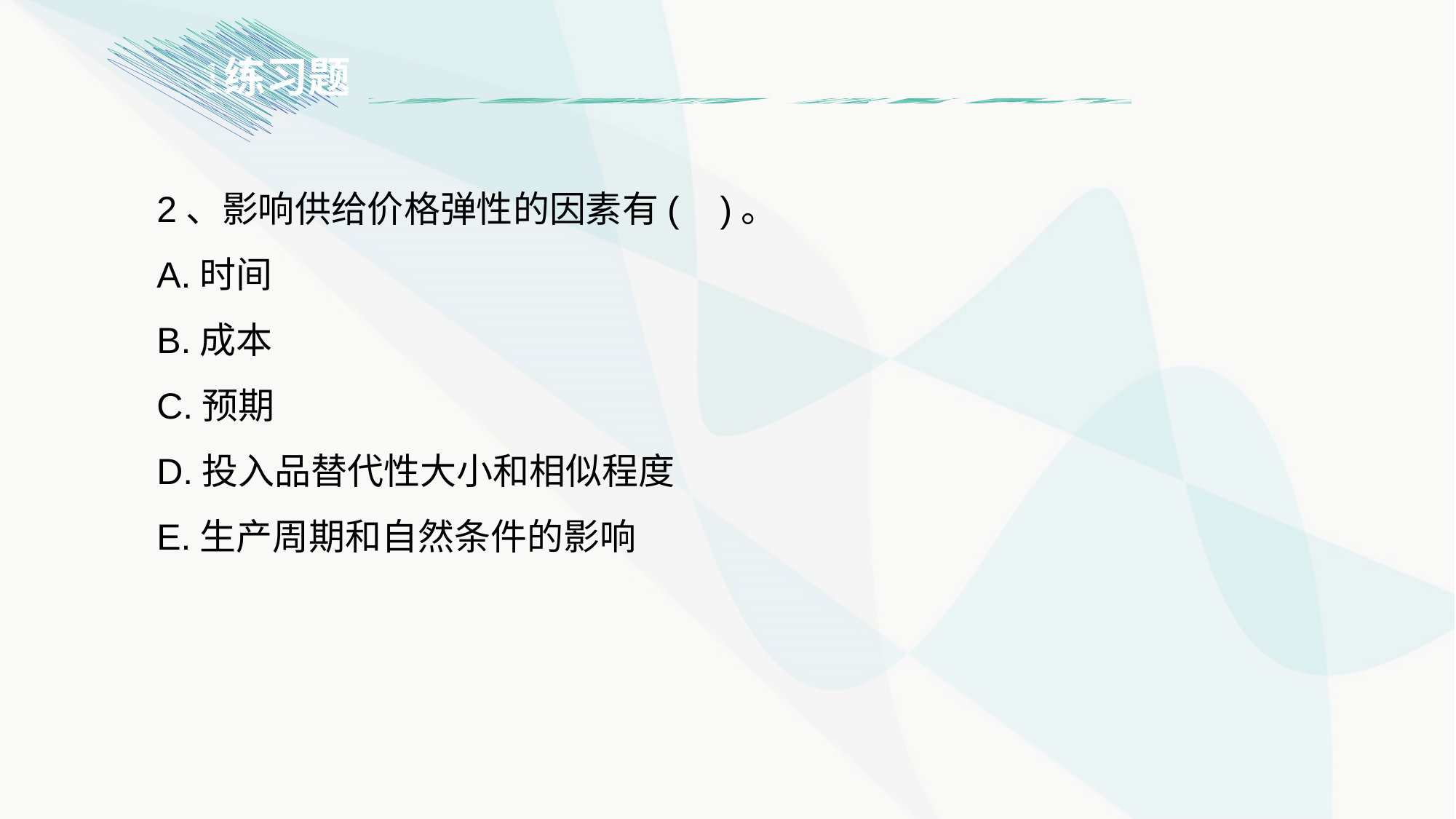

1
练习题
2、影响供给价格弹性的因素有(    )。
A.时间
B.成本
C.预期
D.投入品替代性大小和相似程度
E.生产周期和自然条件的影响